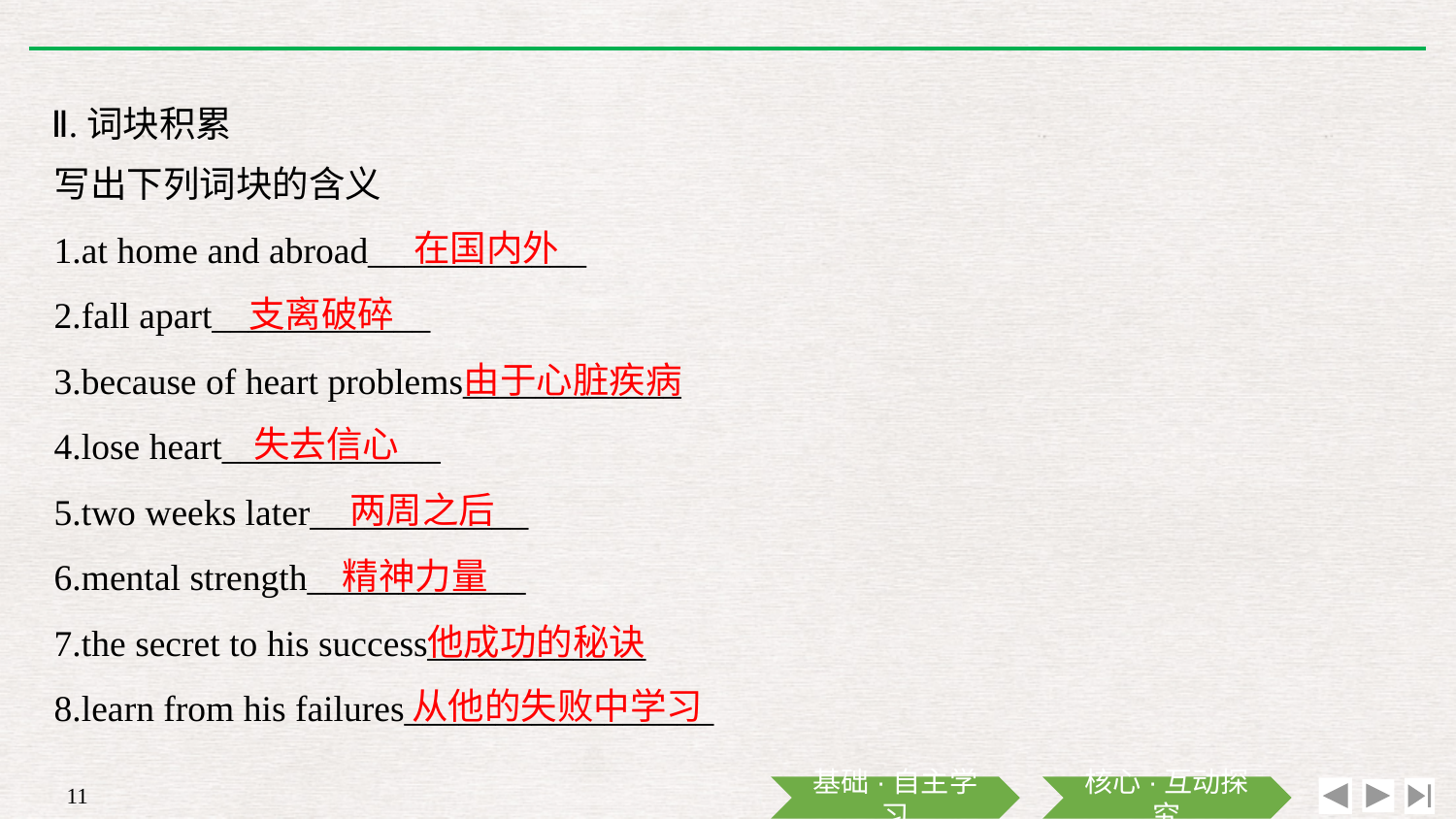

Ⅱ.词块积累
写出下列词块的含义
1.at home and abroad____________
2.fall apart____________
3.because of heart problems____________
4.lose heart____________
5.two weeks later____________
6.mental strength____________
7.the secret to his success____________
8.learn from his failures_________________
在国内外
支离破碎
由于心脏疾病
失去信心
两周之后
精神力量
他成功的秘诀
从他的失败中学习